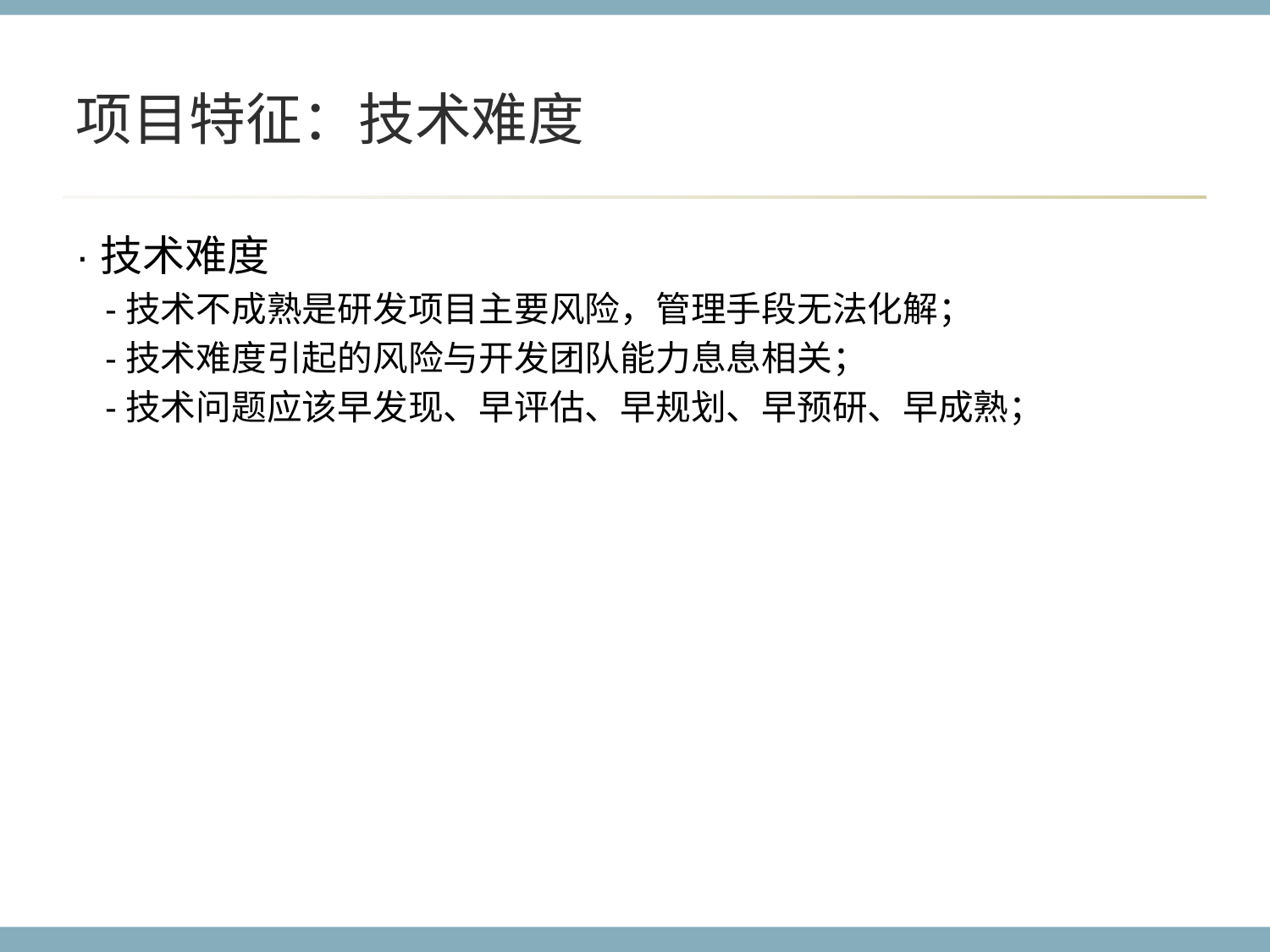

# 项目特征：技术难度
·技术难度
   -技术不成熟是研发项目主要风险，管理手段无法化解；
   -技术难度引起的风险与开发团队能力息息相关；
   -技术问题应该早发现、早评估、早规划、早预研、早成熟；